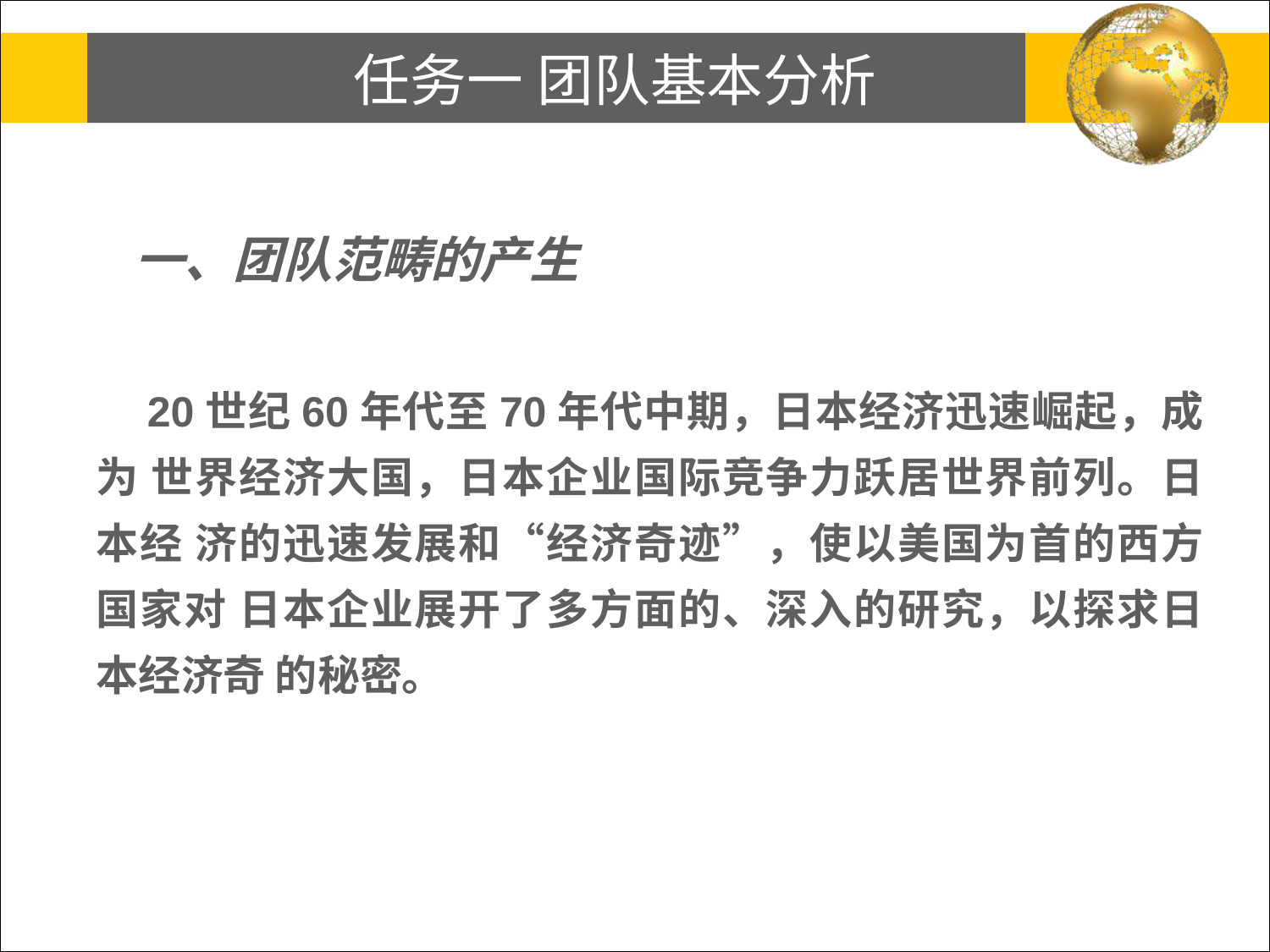

# 任务一 团队基本分析
一、团队范畴的产生

    20世纪60年代至70年代中期，日本经济迅速崛起，成为 世界经济大国，日本企业国际竞争力跃居世界前列。日本经 济的迅速发展和“经济奇迹”，使以美国为首的西方国家对 日本企业展开了多方面的、深入的研究，以探求日本经济奇 的秘密。